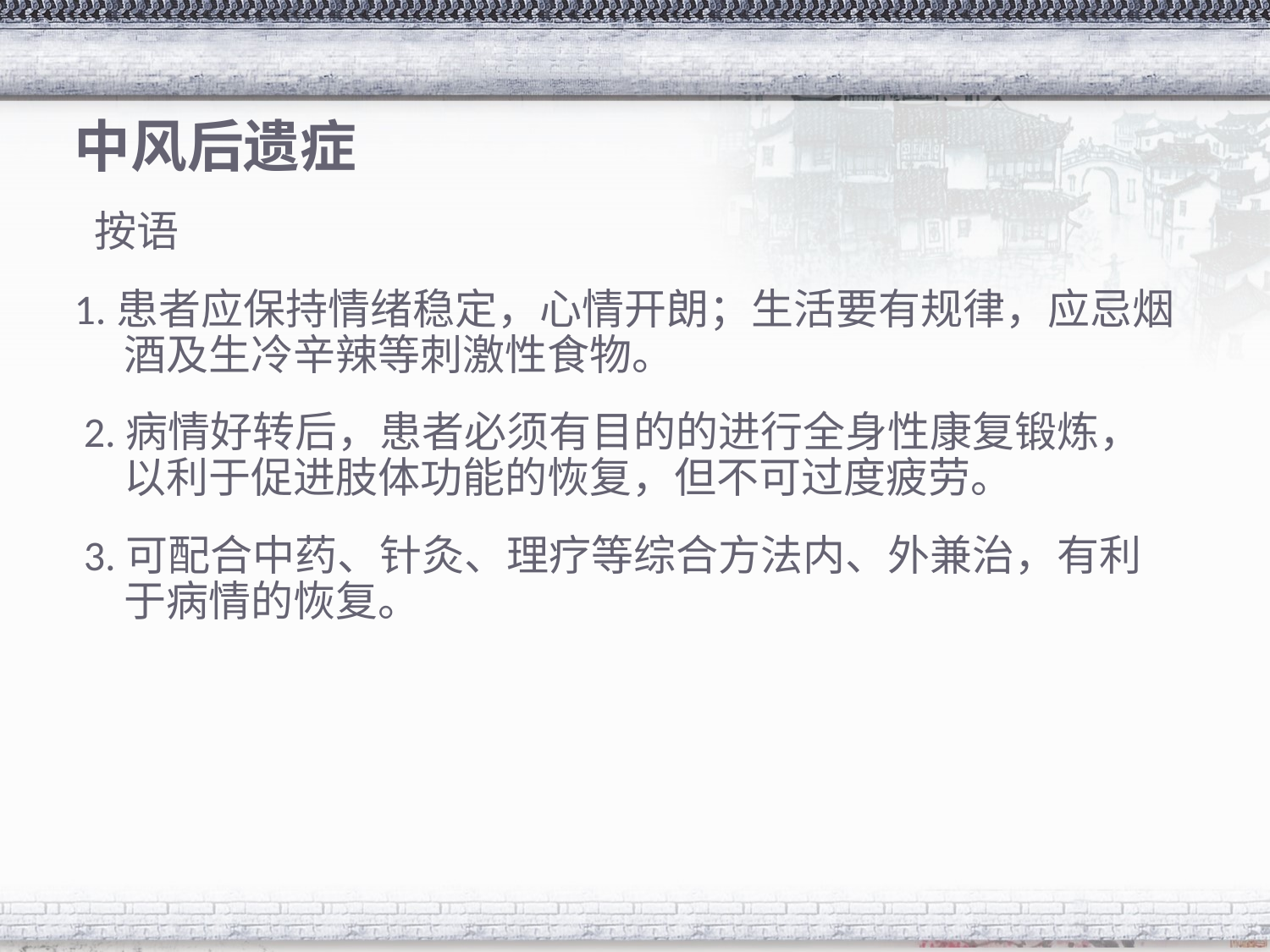

# 中风后遗症
 按语
1.患者应保持情绪稳定，心情开朗；生活要有规律，应忌烟酒及生冷辛辣等刺激性食物。
 2.病情好转后，患者必须有目的的进行全身性康复锻炼，以利于促进肢体功能的恢复，但不可过度疲劳。
 3.可配合中药、针灸、理疗等综合方法内、外兼治，有利于病情的恢复。